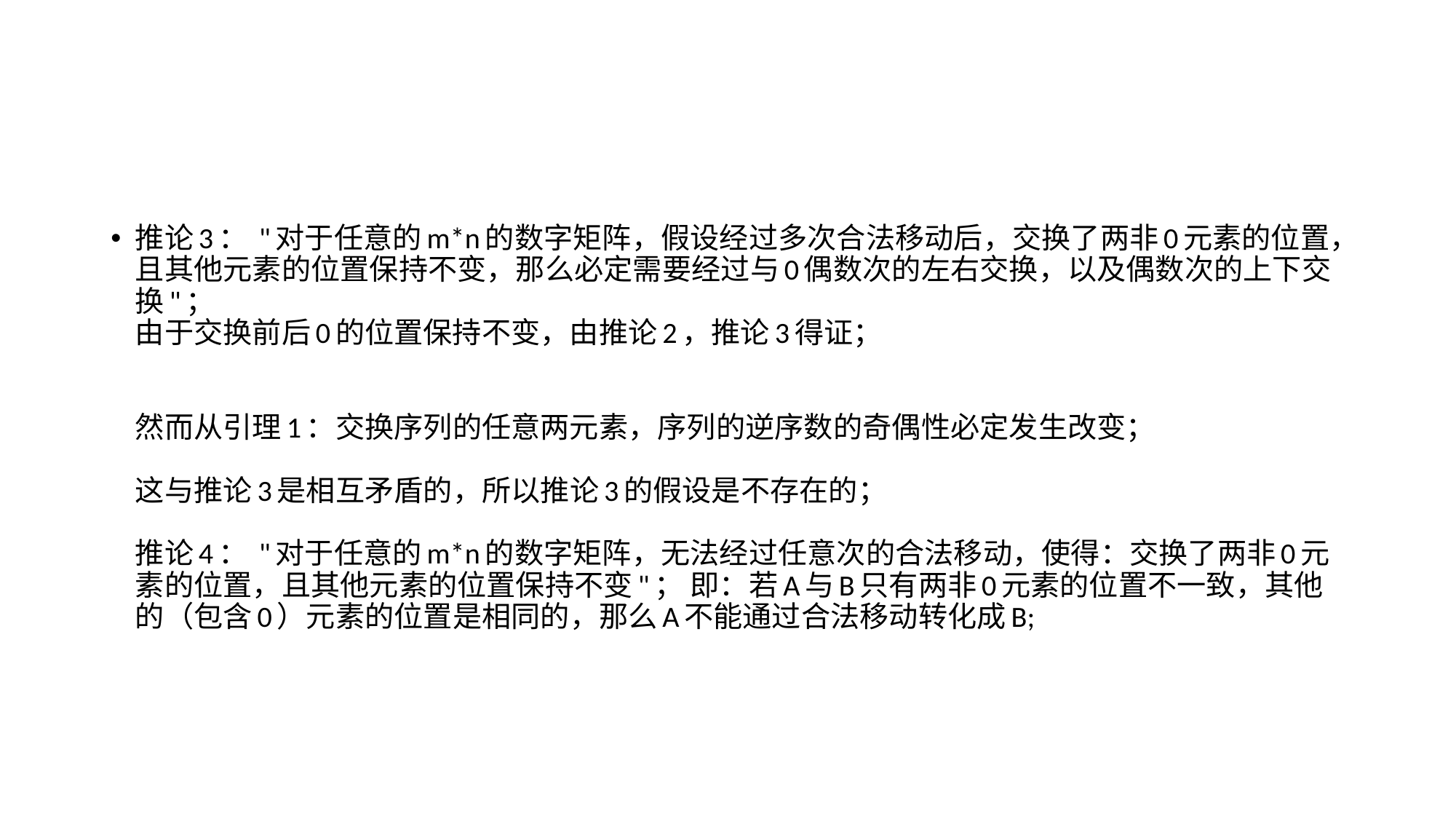

#
推论3： "对于任意的m*n的数字矩阵，假设经过多次合法移动后，交换了两非0元素的位置，且其他元素的位置保持不变，那么必定需要经过与0偶数次的左右交换，以及偶数次的上下交换"； 
由于交换前后0的位置保持不变，由推论2，推论3得证； 
然而从引理1：交换序列的任意两元素，序列的逆序数的奇偶性必定发生改变；
这与推论3是相互矛盾的，所以推论3的假设是不存在的；
推论4： "对于任意的m*n的数字矩阵，无法经过任意次的合法移动，使得：交换了两非0元素的位置，且其他元素的位置保持不变"； 即：若A与B只有两非0元素的位置不一致，其他的（包含0）元素的位置是相同的，那么A不能通过合法移动转化成B;